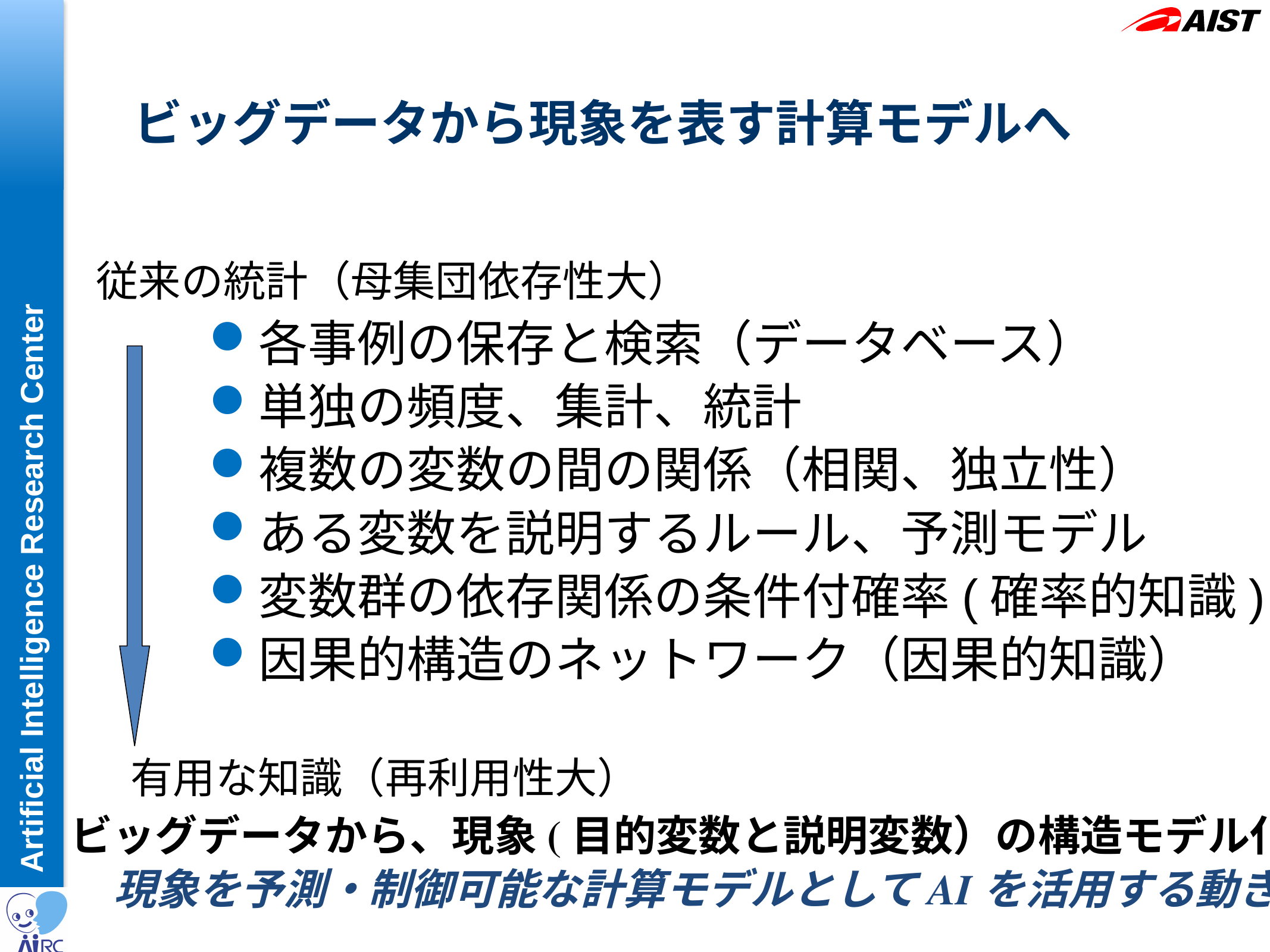

# ビッグデータから現象を表す計算モデルへ
従来の統計（母集団依存性大）
各事例の保存と検索（データベース）
単独の頻度、集計、統計
複数の変数の間の関係（相関、独立性）
ある変数を説明するルール、予測モデル
変数群の依存関係の条件付確率(確率的知識)
因果的構造のネットワーク（因果的知識）

有用な知識（再利用性大）
ビッグデータから、現象(目的変数と説明変数）の構造モデル化
現象を予測・制御可能な計算モデルとしてAIを活用する動き